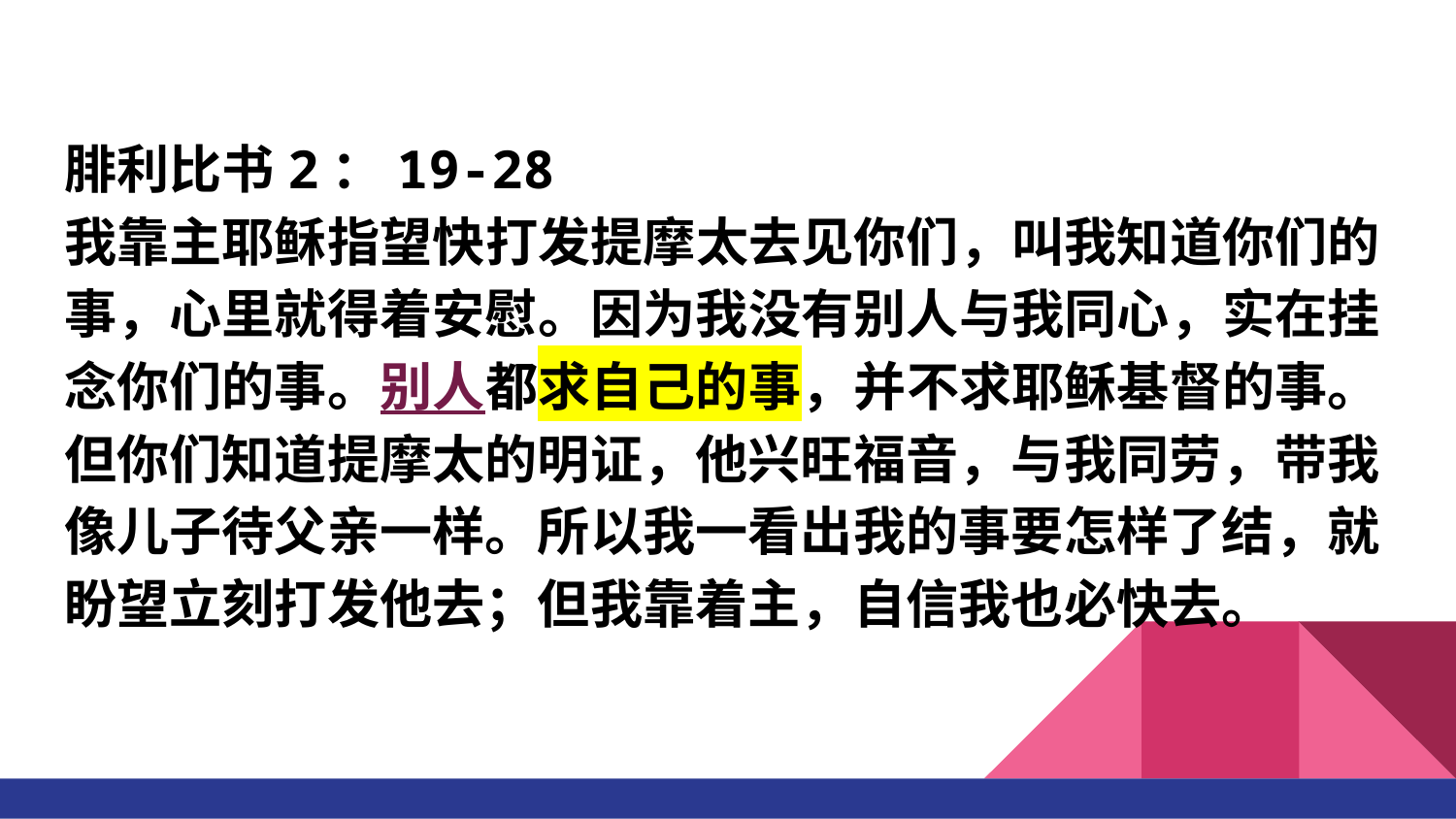

腓利比书2：19-28
我靠主耶稣指望快打发提摩太去见你们，叫我知道你们的事，心里就得着安慰。因为我没有别人与我同心，实在挂念你们的事。别人都求自己的事，并不求耶稣基督的事。但你们知道提摩太的明证，他兴旺福音，与我同劳，带我像儿子待父亲一样。所以我一看出我的事要怎样了结，就盼望立刻打发他去；但我靠着主，自信我也必快去。